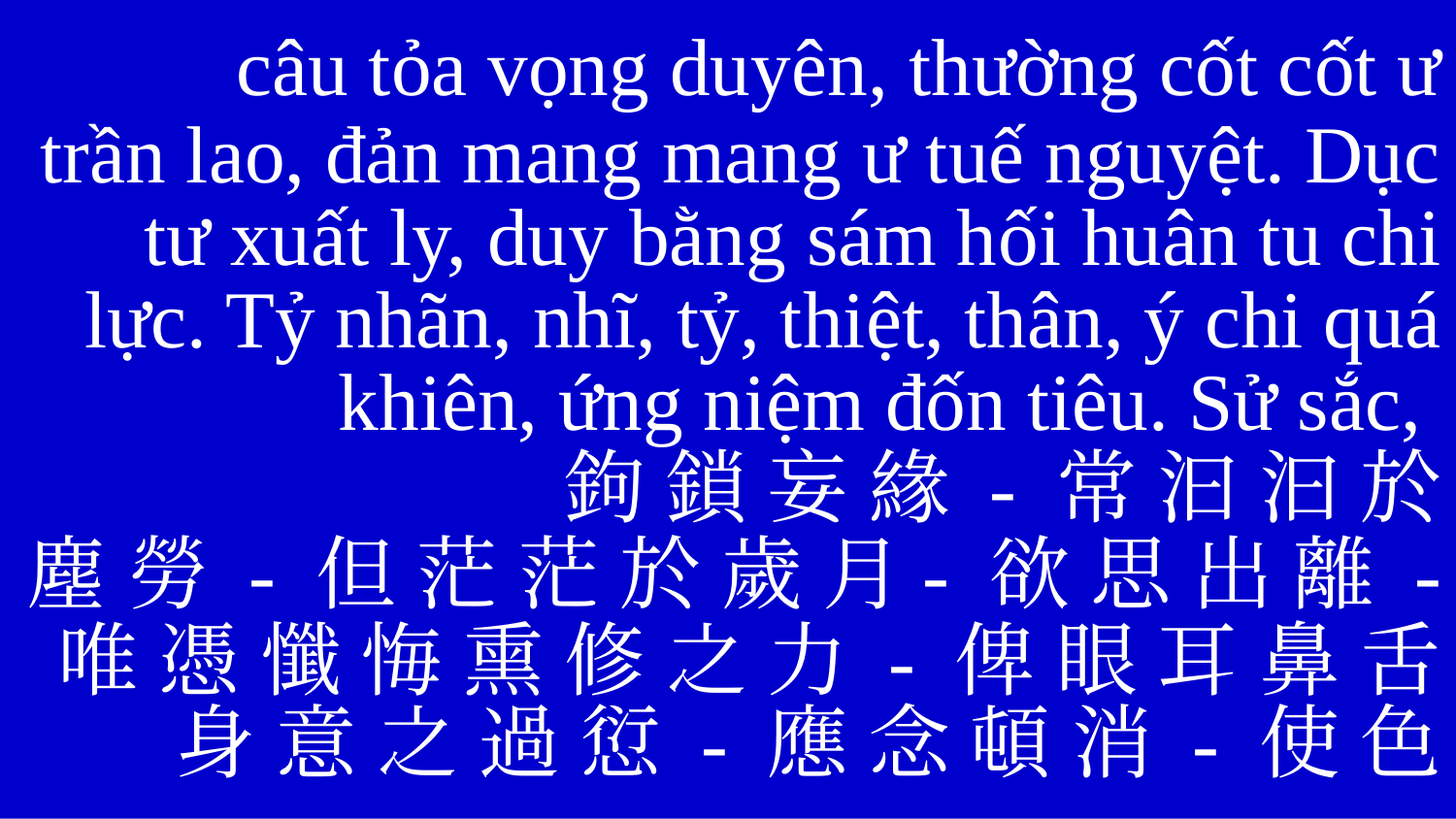

câu tỏa vọng duyên, thường cốt cốt ư
trần lao, đản mang mang ư tuế nguyệt. Dục tư xuất ly, duy bằng sám hối huân tu chi lực. Tỷ nhãn, nhĩ, tỷ, thiệt, thân, ý chi quá khiên, ứng niệm đốn tiêu. Sử sắc,
鉤 鎖 妄 緣 - 常 汩 汩 於
塵 勞 - 但 茫 茫 於 歲 月- 欲 思 出 離 -
唯 憑 懺 悔 熏 修 之 力 - 俾 眼 耳 鼻 舌 身 意 之 過 愆 - 應 念 頓 消 - 使 色